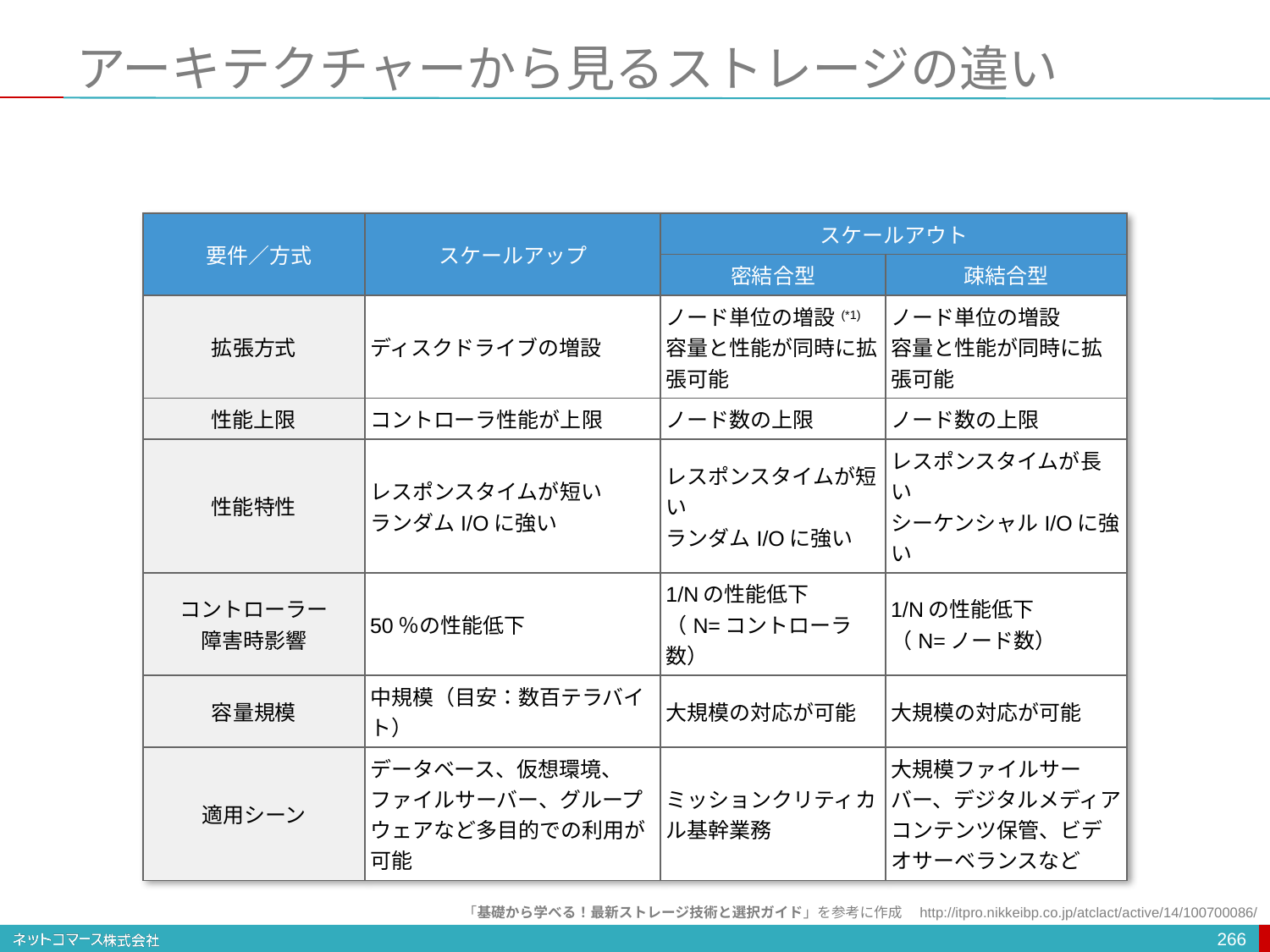

# アーキテクチャーから見るストレージの違い
| 要件／方式 | スケールアップ | スケールアウト |  |
| --- | --- | --- | --- |
|  |  | 密結合型 | 疎結合型 |
| 拡張方式 | ディスクドライブの増設 | ノード単位の増設(\*1) 容量と性能が同時に拡張可能 | ノード単位の増設 容量と性能が同時に拡張可能 |
| 性能上限 | コントローラ性能が上限 | ノード数の上限 | ノード数の上限 |
| 性能特性 | レスポンスタイムが短い ランダムI/Oに強い | レスポンスタイムが短い ランダムI/Oに強い | レスポンスタイムが長い シーケンシャルI/Oに強い |
| コントローラー 障害時影響 | 50％の性能低下 | 1/Nの性能低下 （N=コントローラ数） | 1/Nの性能低下 （N=ノード数） |
| 容量規模 | 中規模（目安：数百テラバイト） | 大規模の対応が可能 | 大規模の対応が可能 |
| 適用シーン | データベース、仮想環境、ファイルサーバー、グループウェアなど多目的での利用が可能 | ミッションクリティカル基幹業務 | 大規模ファイルサーバー、デジタルメディアコンテンツ保管、ビデオサーベランスなど |
「基礎から学べる！最新ストレージ技術と選択ガイド」を参考に作成　http://itpro.nikkeibp.co.jp/atclact/active/14/100700086/
266